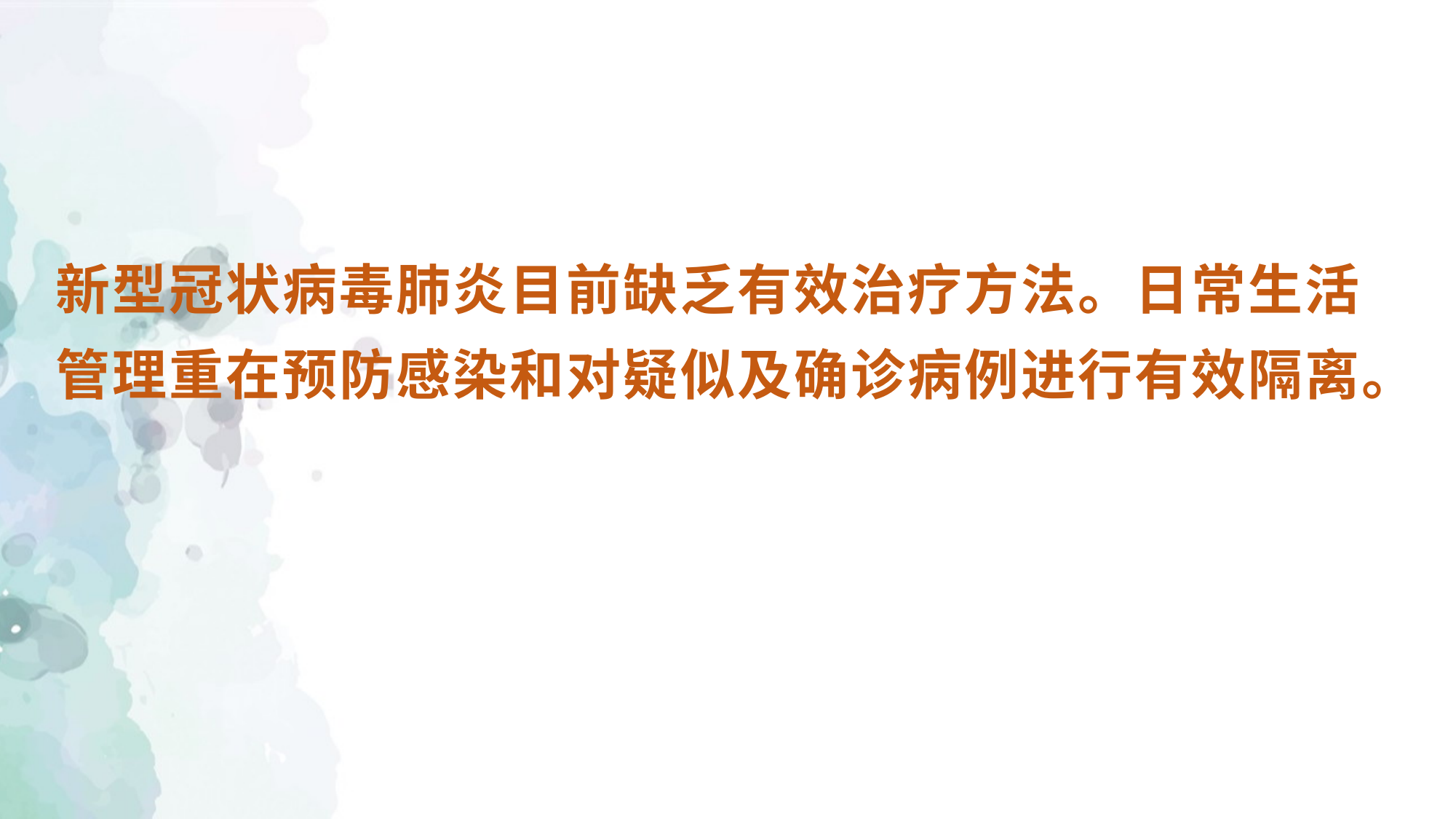

#

新型冠状病毒肺炎目前缺乏有效治疗方法。日常生活管理重在预防感染和对疑似及确诊病例进行有效隔离。